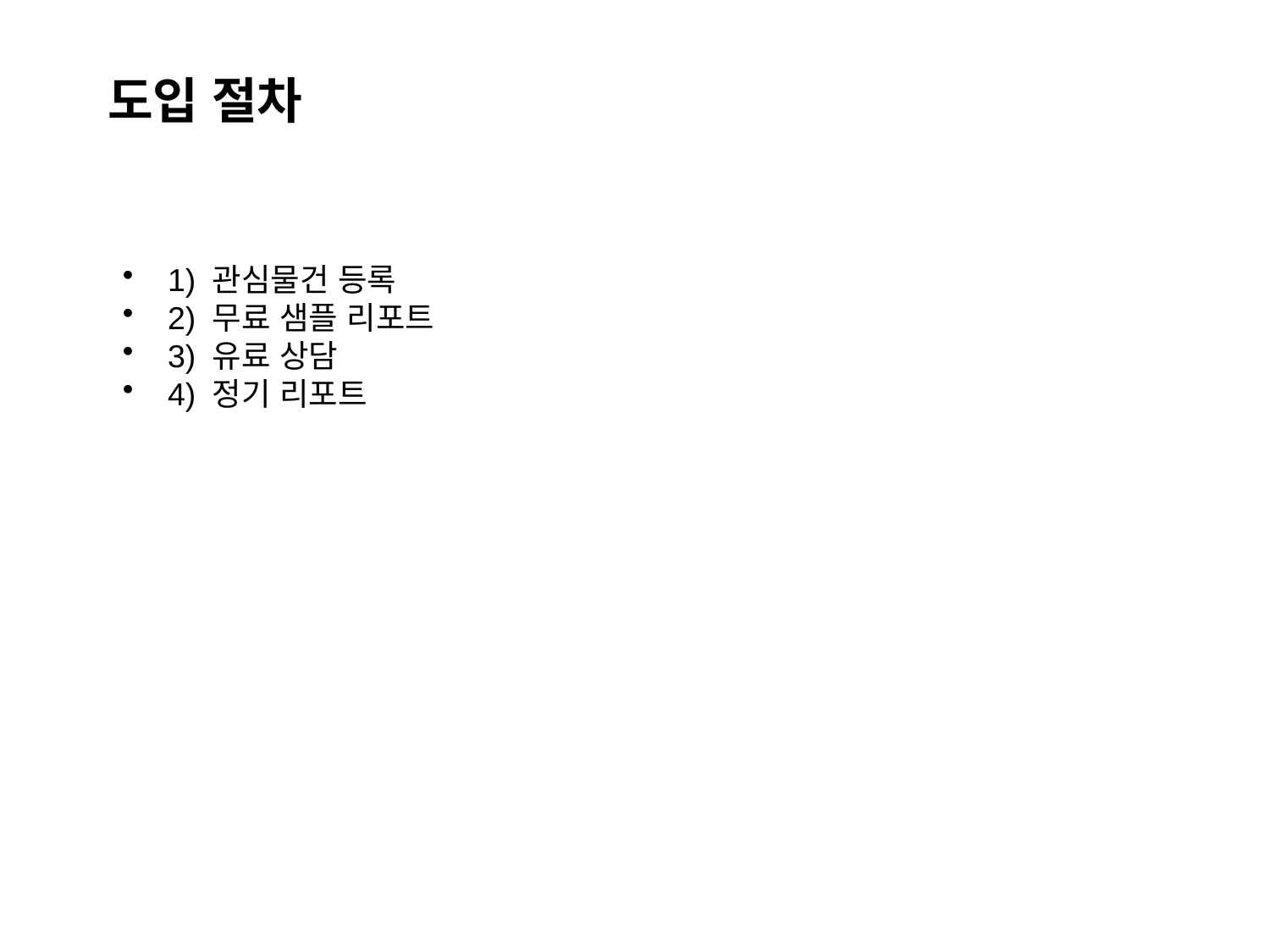

# 도입 절차
1) 관심물건 등록
2) 무료 샘플 리포트
3) 유료 상담
4) 정기 리포트